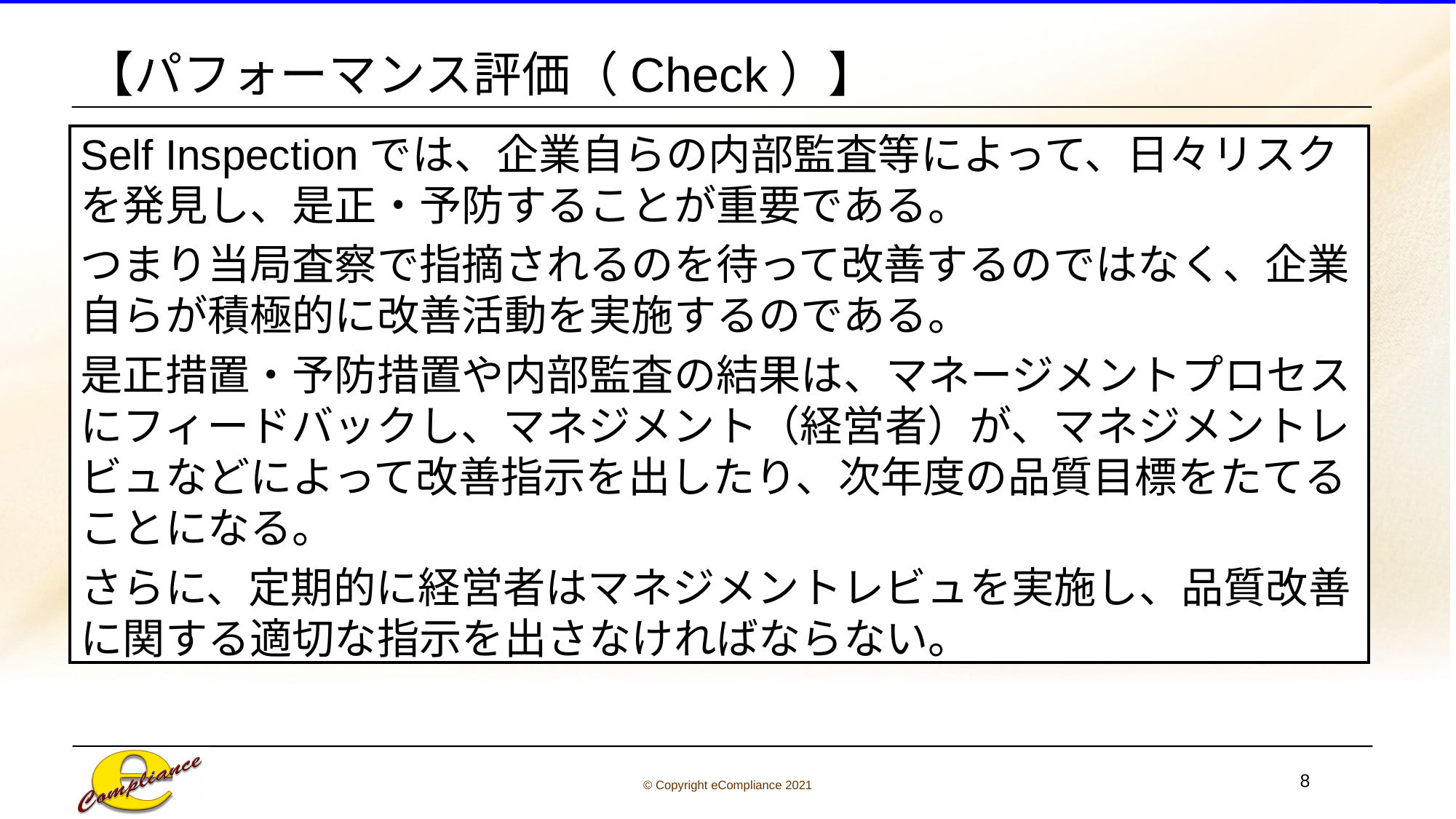

# 【パフォーマンス評価（Check）】
Self Inspectionでは、企業自らの内部監査等によって、日々リスクを発見し、是正・予防することが重要である。
つまり当局査察で指摘されるのを待って改善するのではなく、企業自らが積極的に改善活動を実施するのである。
是正措置・予防措置や内部監査の結果は、マネージメントプロセスにフィードバックし、マネジメント（経営者）が、マネジメントレビュなどによって改善指示を出したり、次年度の品質目標をたてることになる。
さらに、定期的に経営者はマネジメントレビュを実施し、品質改善に関する適切な指示を出さなければならない。